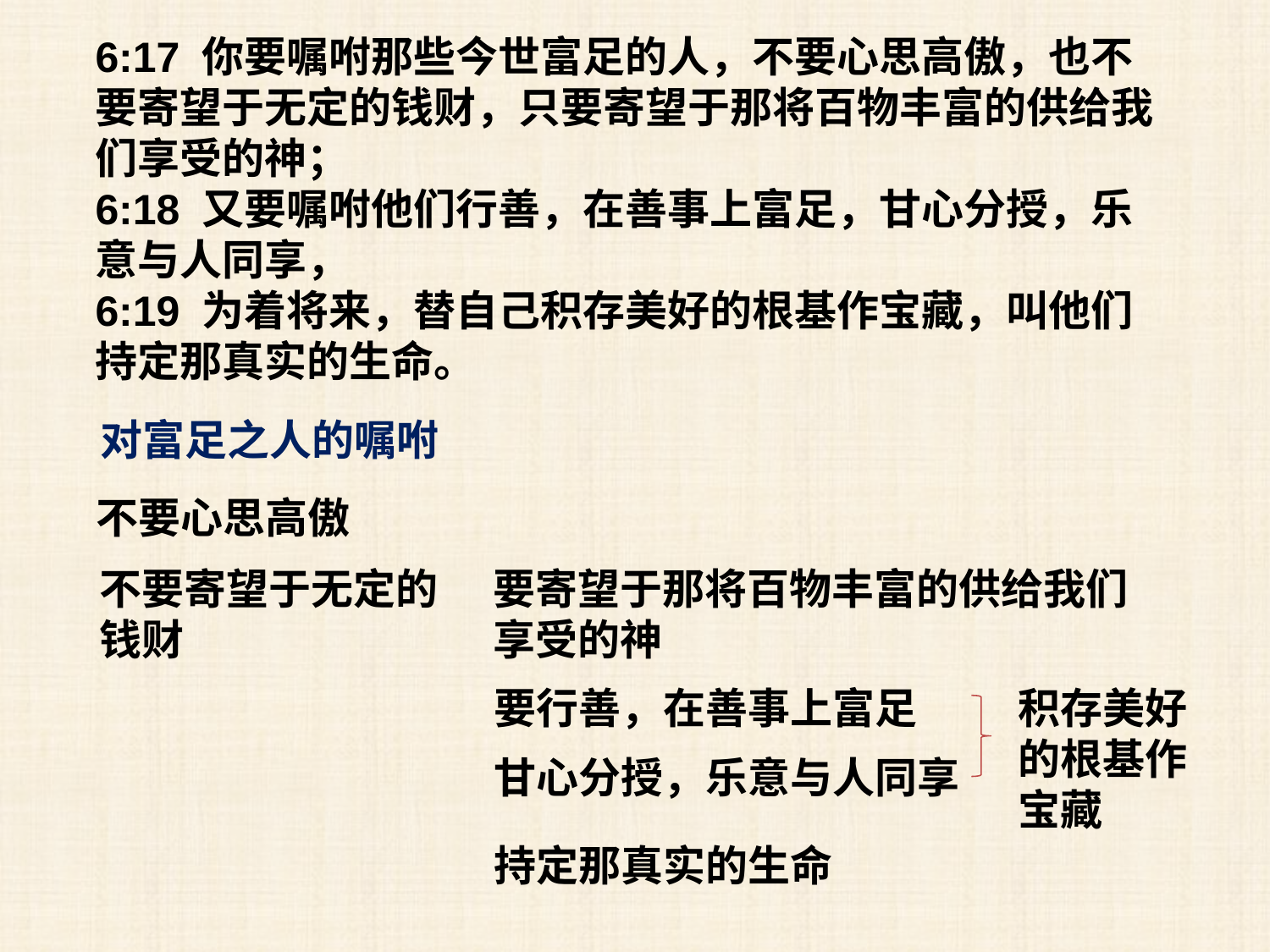

6:17 你要嘱咐那些今世富足的人，不要心思高傲，也不要寄望于无定的钱财，只要寄望于那将百物丰富的供给我们享受的神；
6:18 又要嘱咐他们行善，在善事上富足，甘心分授，乐意与人同享，
6:19 为着将来，替自己积存美好的根基作宝藏，叫他们持定那真实的生命。
对富足之人的嘱咐
不要心思高傲
不要寄望于无定的钱财
要寄望于那将百物丰富的供给我们享受的神
要行善，在善事上富足
积存美好的根基作宝藏

甘心分授，乐意与人同享
持定那真实的生命